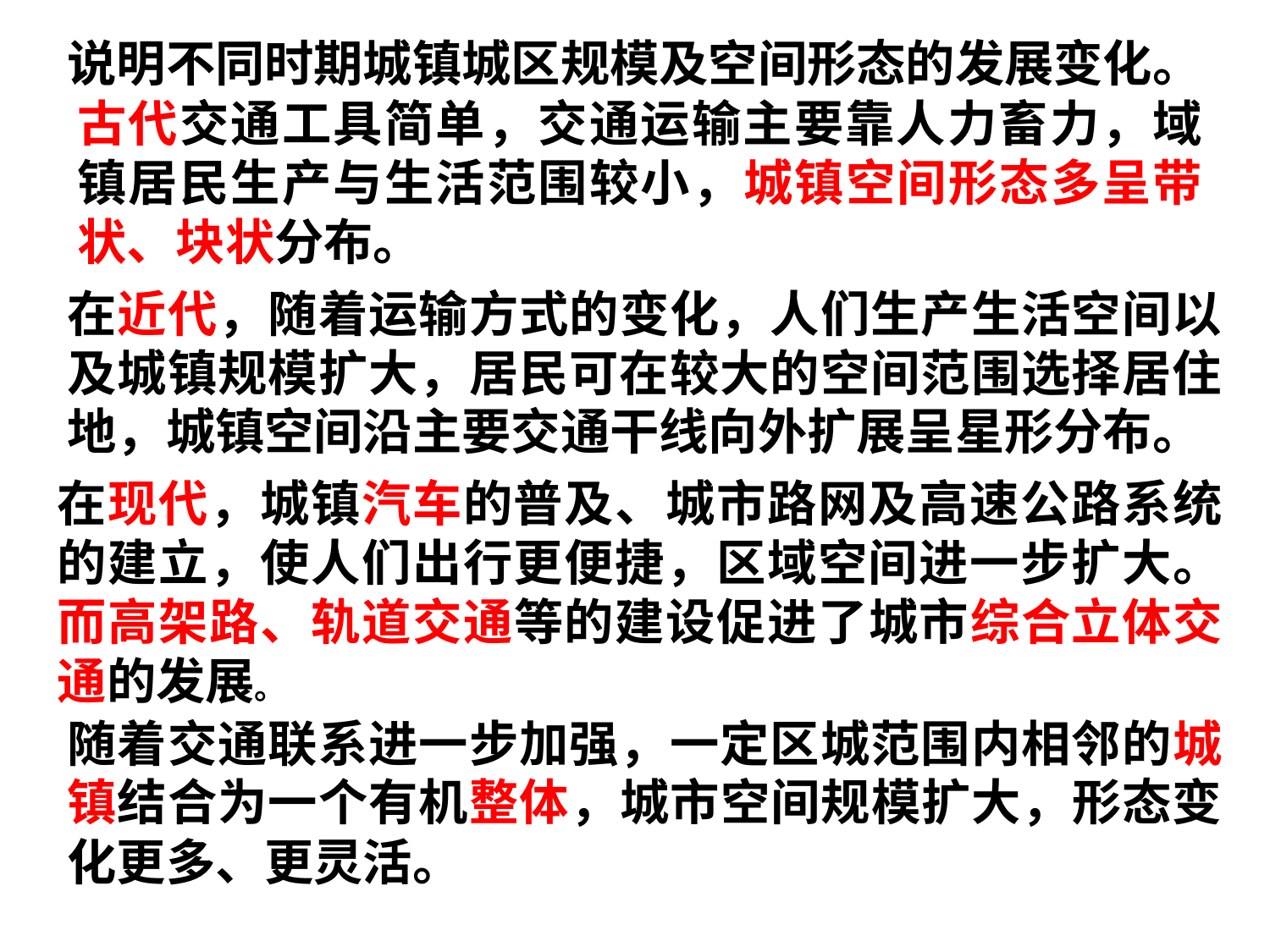

说明不同时期城镇城区规模及空间形态的发展变化。
古代交通工具简单，交通运输主要靠人力畜力，域镇居民生产与生活范围较小，城镇空间形态多呈带状、块状分布。
在近代，随着运输方式的变化，人们生产生活空间以及城镇规模扩大，居民可在较大的空间范围选择居住地，城镇空间沿主要交通干线向外扩展呈星形分布。
在现代，城镇汽车的普及、城市路网及高速公路系统的建立，使人们出行更便捷，区域空间进一步扩大。而高架路、轨道交通等的建设促进了城市综合立体交通的发展。
随着交通联系进一步加强，一定区城范围内相邻的城镇结合为一个有机整体，城市空间规模扩大，形态变化更多、更灵活。